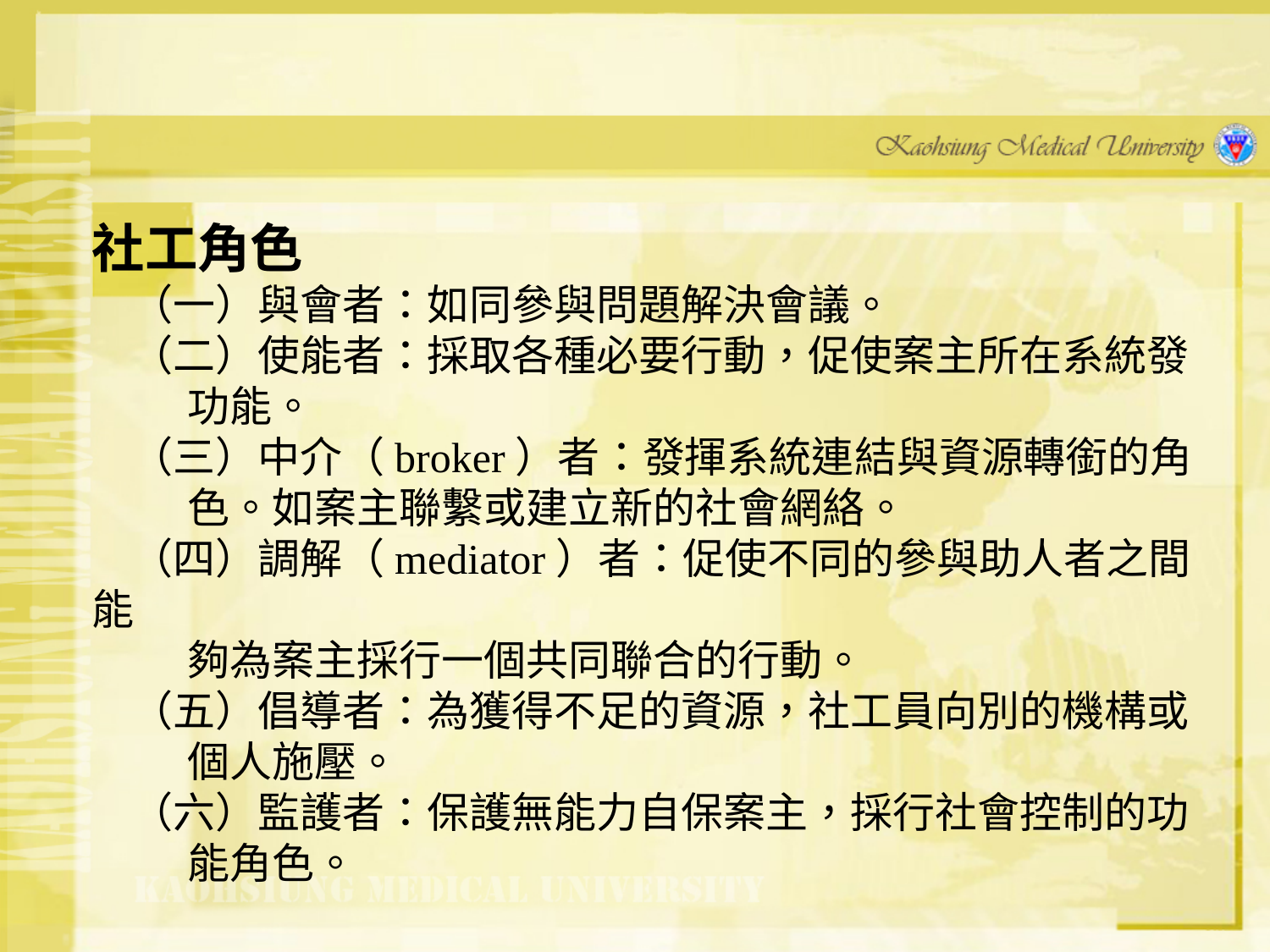

#
社工角色
   （一）與會者：如同參與問題解決會議。
   （二）使能者：採取各種必要行動，促使案主所在系統發
         功能。
   （三）中介（broker）者：發揮系統連結與資源轉銜的角
         色。如案主聯繫或建立新的社會網絡。
   （四）調解（mediator）者：促使不同的參與助人者之間能
         夠為案主採行一個共同聯合的行動。
   （五）倡導者：為獲得不足的資源，社工員向別的機構或
         個人施壓。
   （六）監護者：保護無能力自保案主，採行社會控制的功
         能角色。